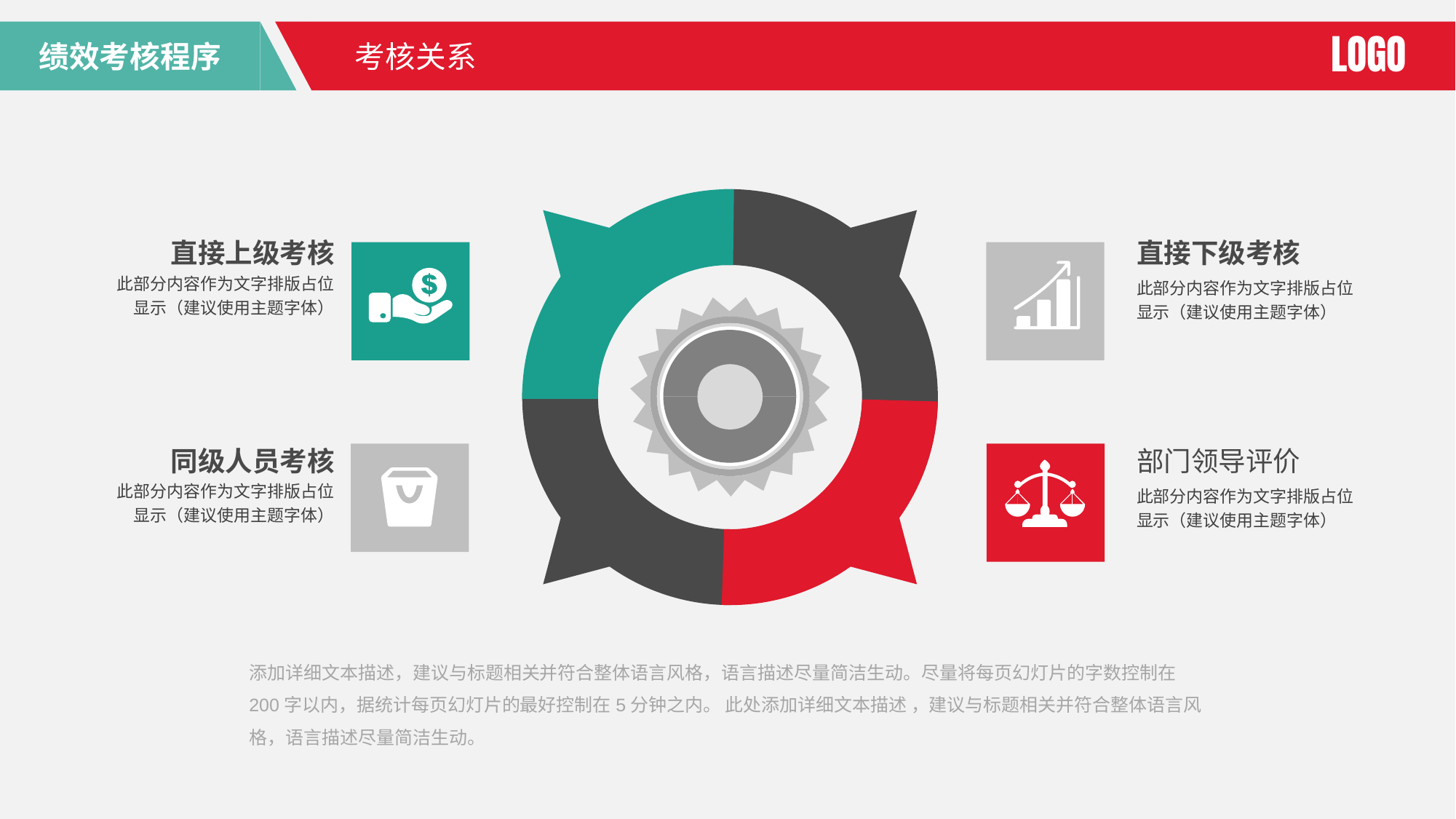

绩效考核程序

LOGO
考核关系

直接上级考核
此部分内容作为文字排版占位显示（建议使用主题字体）
直接下级考核
此部分内容作为文字排版占位显示（建议使用主题字体）

同级人员考核
此部分内容作为文字排版占位显示（建议使用主题字体）
部门领导评价
此部分内容作为文字排版占位显示（建议使用主题字体）

添加详细文本描述，建议与标题相关并符合整体语言风格，语言描述尽量简洁生动。尽量将每页幻灯片的字数控制在  200字以内，据统计每页幻灯片的最好控制在5分钟之内。 此处添加详细文本描述 ，建议与标题相关并符合整体语言风格，语言描述尽量简洁生动。